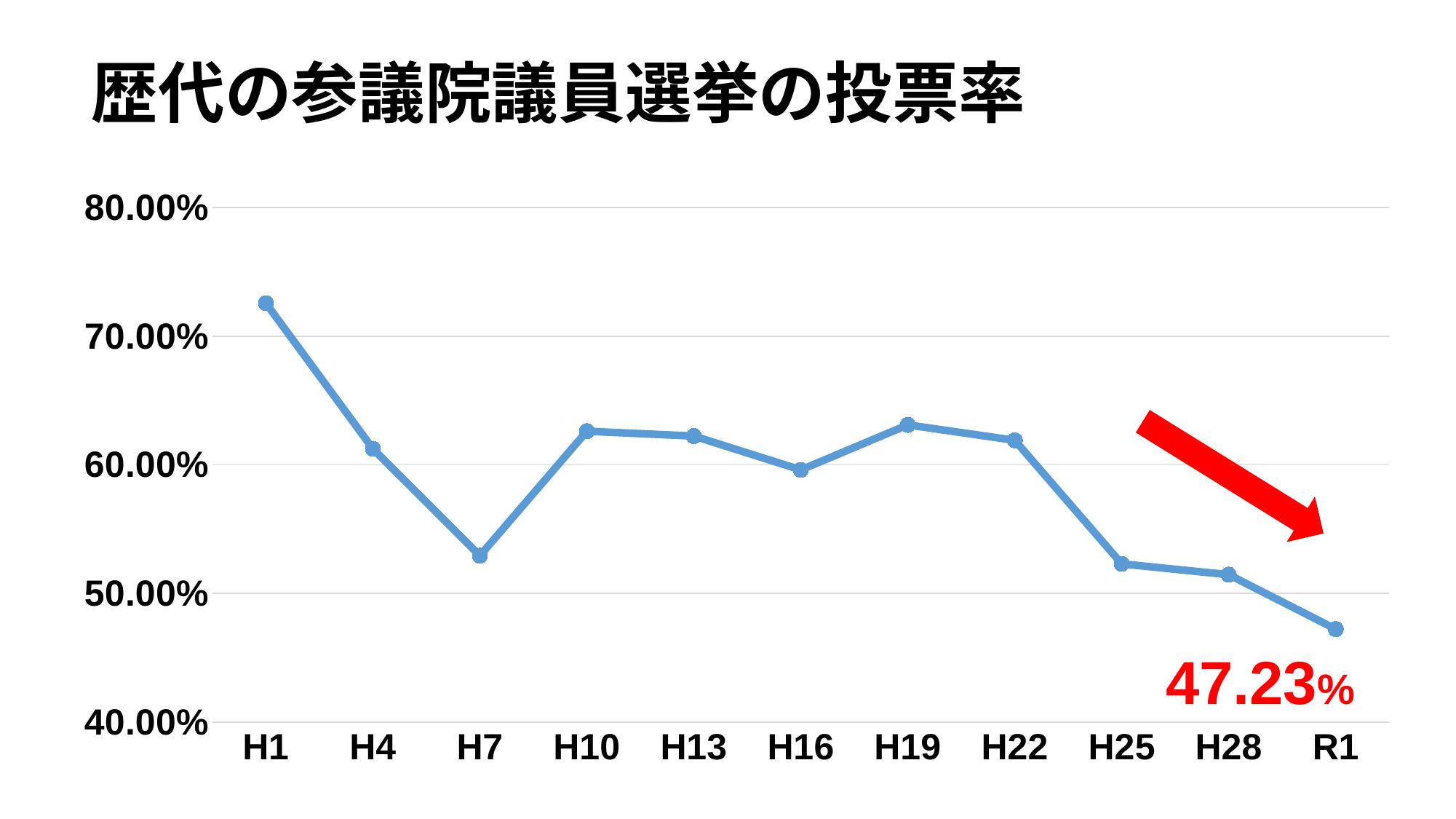

# 歴代の参議院議員選挙の投票率

### Chart

| Category | 参議院議員通常選挙の投票率 |
|---|---|
| H1 | 0.7257 |
| H4 | 0.6125 |
| H7 | 0.5294 |
| H10 | 0.6262 |
| H13 | 0.6224 |
| H16 | 0.5961 |
| H19 | 0.6311 |
| H22 | 0.6191 |
| H25 | 0.523 |
| H28 | 0.5146 |
| R1 | 0.4723 |
47.23%